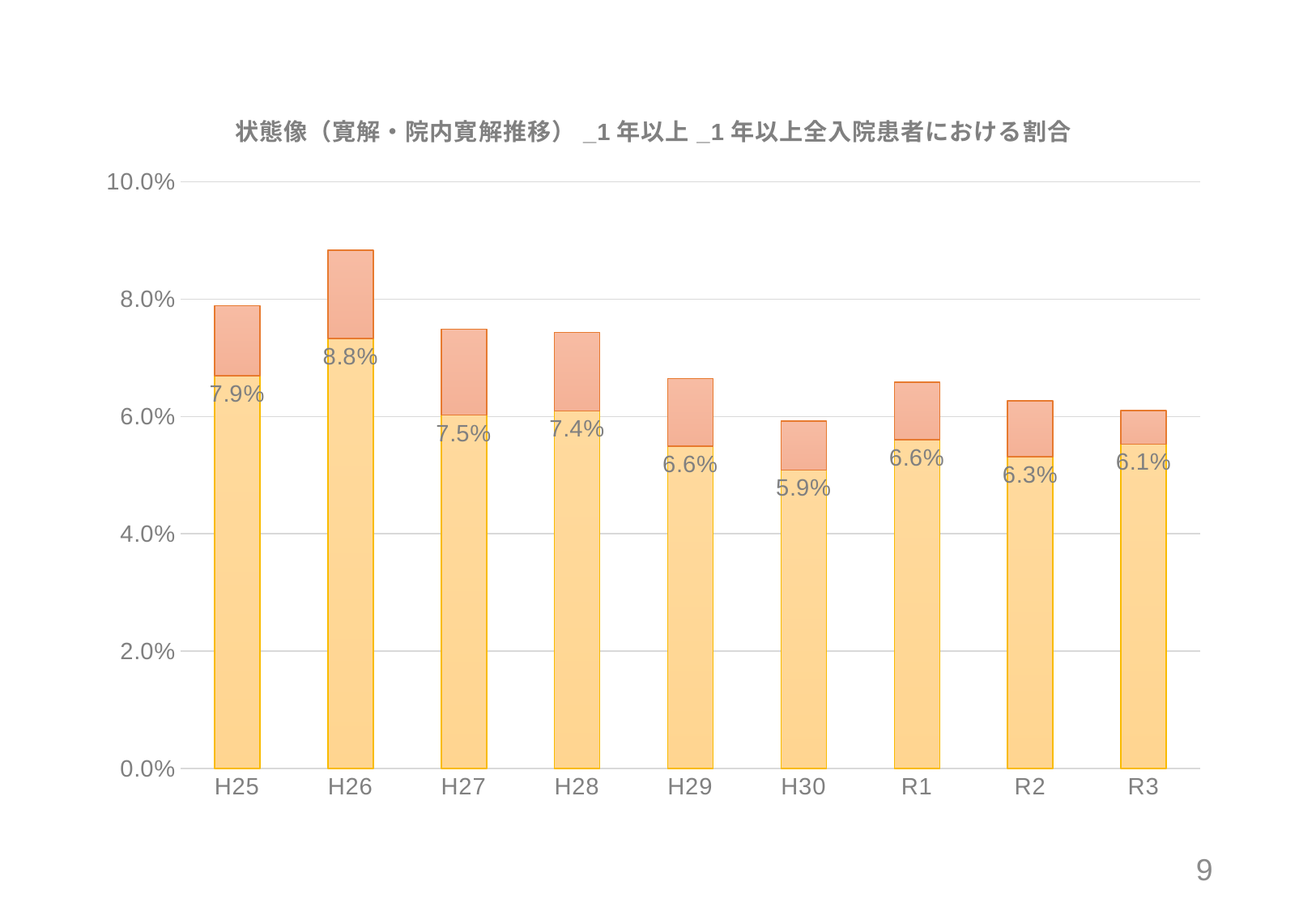

### Chart: 状態像（寛解・院内寛解推移）_1年以上_1年以上全入院患者における割合

| Category | 院内寛解 | 寛解 |
|---|---|---|
| H25 | 0.06698157770429854 | 0.011903637222484649 |
| H26 | 0.07326811738870034 | 0.01507286883609503 |
| H27 | 0.06026650514839491 | 0.014637593377750857 |
| H28 | 0.06097933421561641 | 0.013336048050493739 |
| H29 | 0.0549392498679345 | 0.011516111991547808 |
| H30 | 0.050880626223091974 | 0.00837138508371385 |
| R1 | 0.05607374080983211 | 0.009766267968835729 |
| R2 | 0.05316123386567491 | 0.009516517173485015 |
| R3 | 0.05528580887221364 | 0.0057382476274553075 |
9